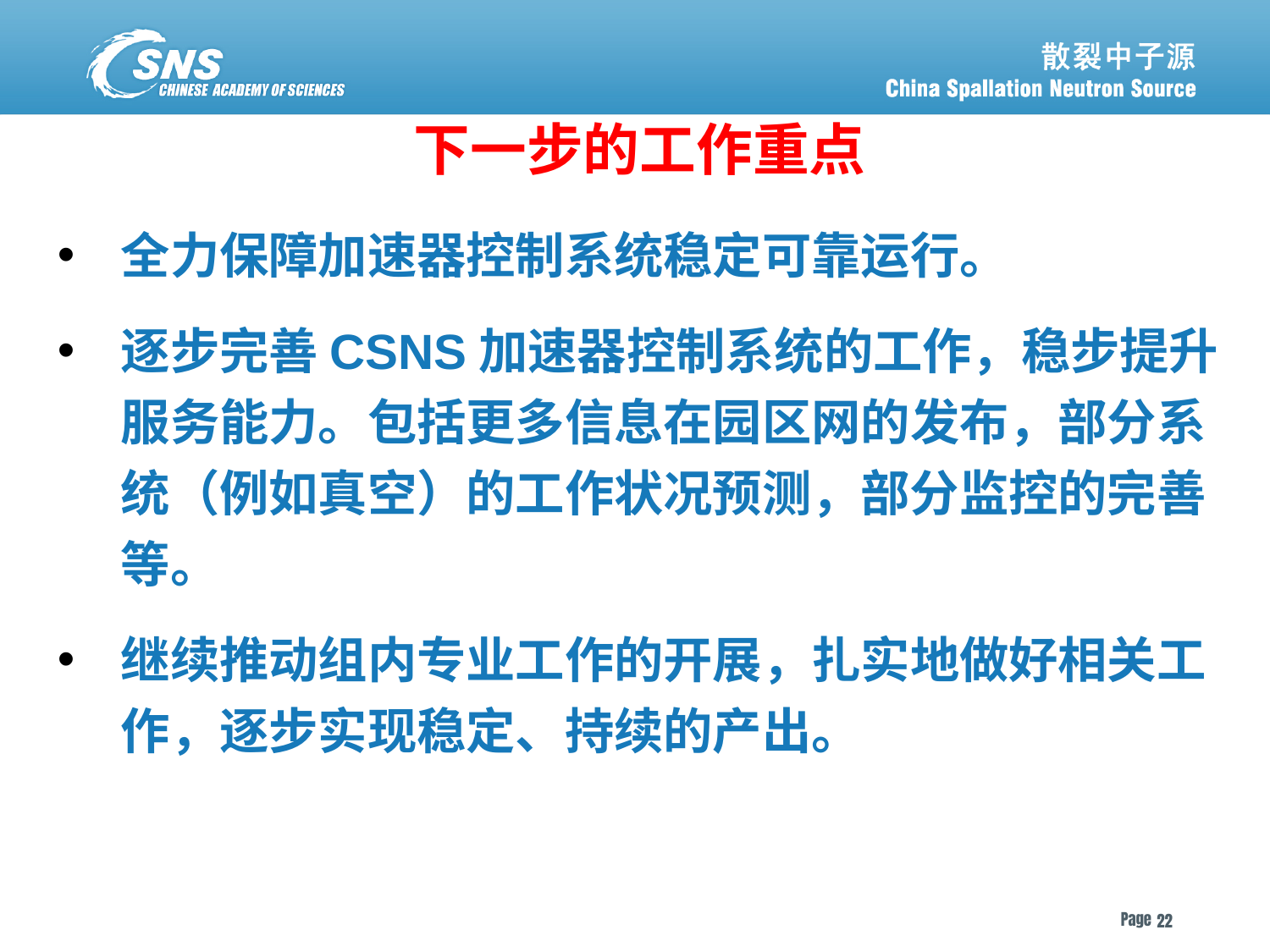

下一步的工作重点
全力保障加速器控制系统稳定可靠运行。
逐步完善CSNS加速器控制系统的工作，稳步提升服务能力。包括更多信息在园区网的发布，部分系统（例如真空）的工作状况预测，部分监控的完善等。
继续推动组内专业工作的开展，扎实地做好相关工作，逐步实现稳定、持续的产出。
22